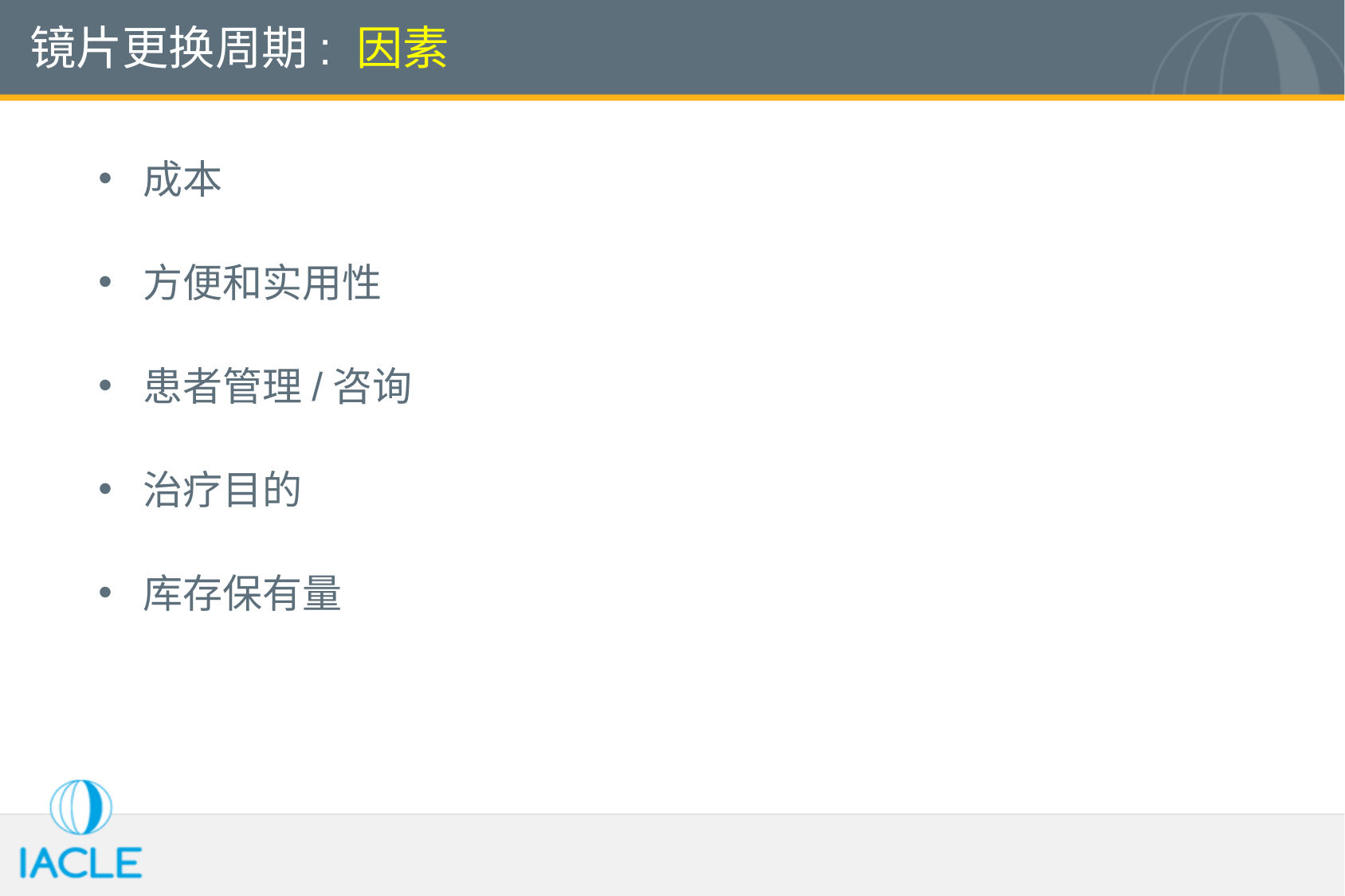

# 镜片更换周期: 因素
成本
方便和实用性
患者管理/咨询
治疗目的
库存保有量